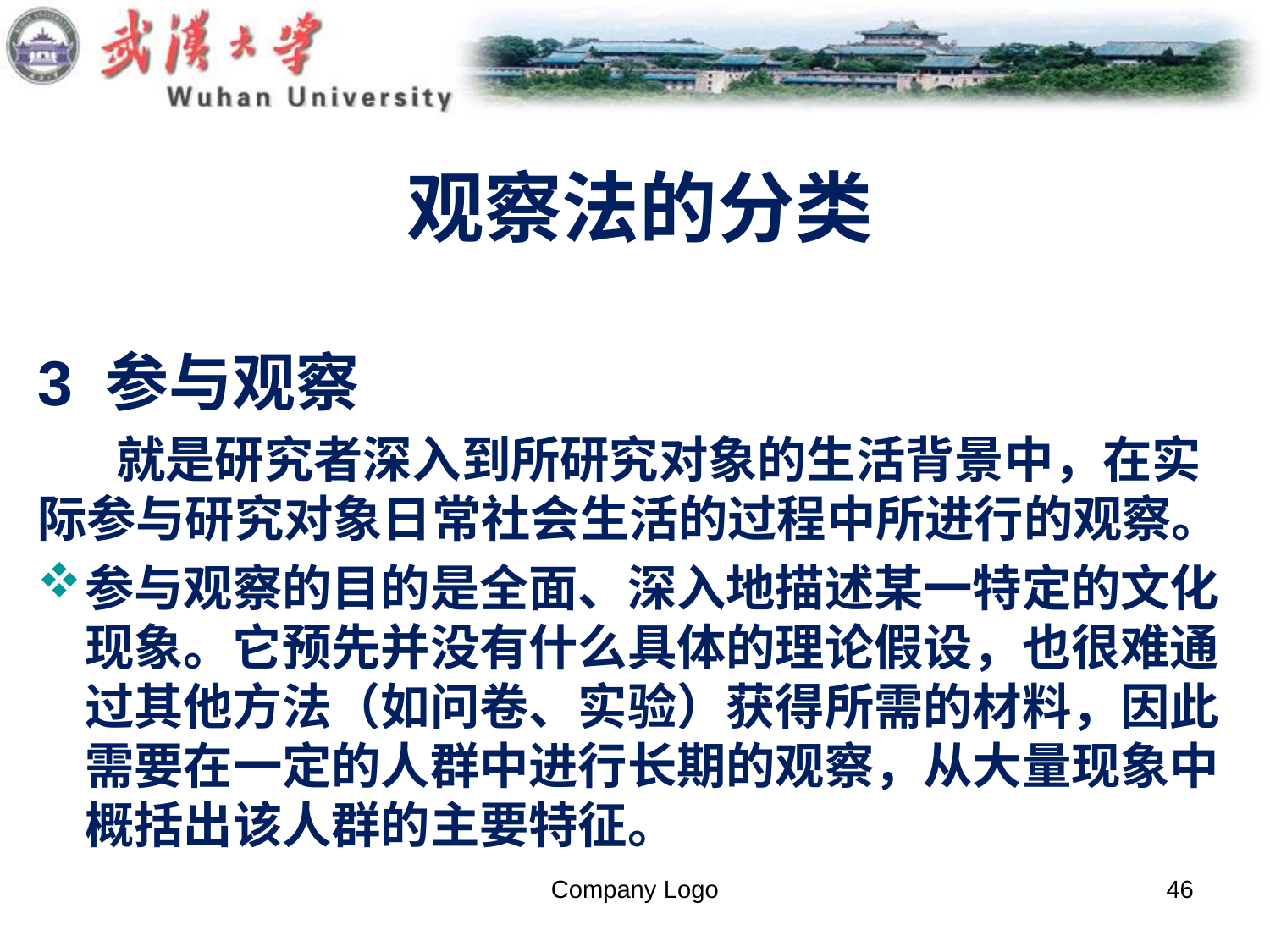

# 观察法的分类
3 参与观察
      就是研究者深入到所研究对象的生活背景中，在实际参与研究对象日常社会生活的过程中所进行的观察。
参与观察的目的是全面、深入地描述某一特定的文化现象。它预先并没有什么具体的理论假设，也很难通过其他方法（如问卷、实验）获得所需的材料，因此需要在一定的人群中进行长期的观察，从大量现象中概括出该人群的主要特征。
Company Logo
46